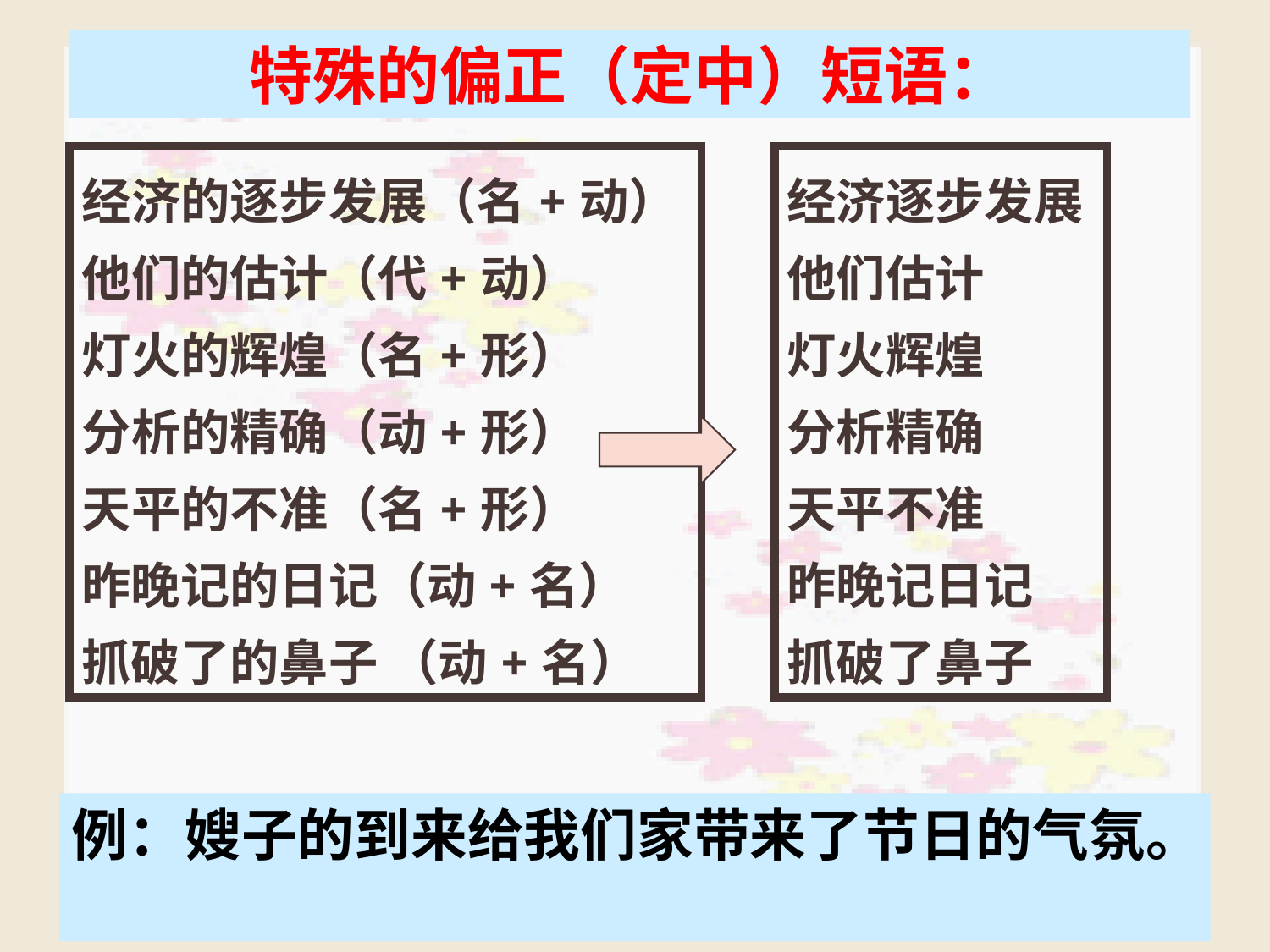

特殊的偏正（定中）短语：
经济的逐步发展（名+动）
他们的估计（代+动）
灯火的辉煌（名+形）
分析的精确（动+形）
天平的不准（名+形）
昨晚记的日记（动+名）
抓破了的鼻子 （动+名）
经济逐步发展
他们估计
灯火辉煌
分析精确
天平不准
昨晚记日记
抓破了鼻子

例：嫂子的到来给我们家带来了节日的气氛。